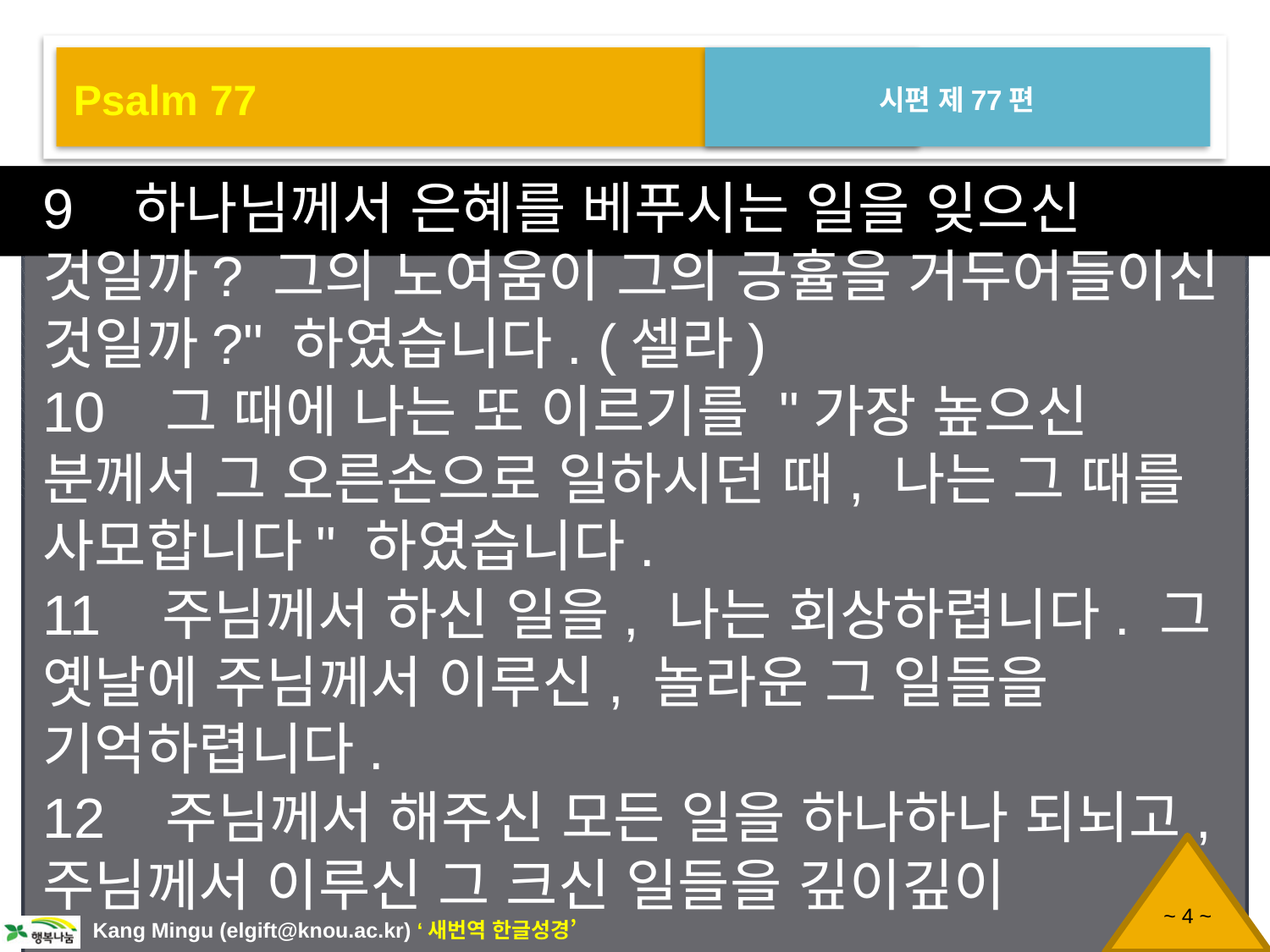

Psalm 77
시편 제77편
9   하나님께서 은혜를 베푸시는 일을 잊으신 것일까? 그의 노여움이 그의 긍휼을 거두어들이신 것일까?" 하였습니다. (셀라)
10   그 때에 나는 또 이르기를 "가장 높으신 분께서 그 오른손으로 일하시던 때, 나는 그 때를 사모합니다" 하였습니다.
11   주님께서 하신 일을, 나는 회상하렵니다. 그 옛날에 주님께서 이루신, 놀라운 그 일들을 기억하렵니다.
12   주님께서 해주신 모든 일을 하나하나 되뇌고, 주님께서 이루신 그 크신 일들을 깊이깊이